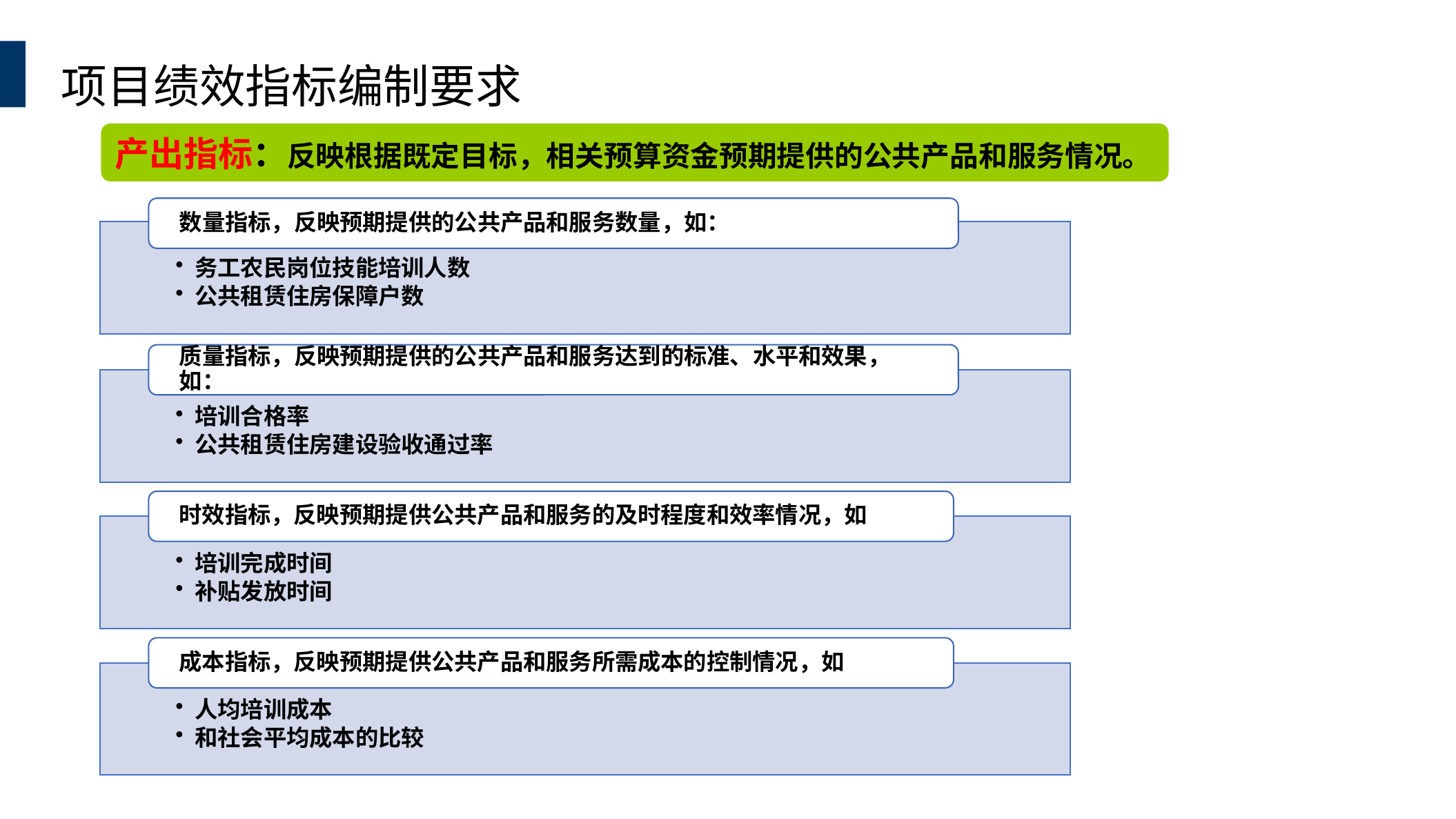

项目绩效指标编制要求
ADD RELATED TITLE WORDS
产出指标：反映根据既定目标，相关预算资金预期提供的公共产品和服务情况。
务工农民岗位技能培训人数
公共租赁住房保障户数
数量指标，反映预期提供的公共产品和服务数量，如：
培训合格率
公共租赁住房建设验收通过率
质量指标，反映预期提供的公共产品和服务达到的标准、水平和效果，如：
培训完成时间
补贴发放时间
时效指标，反映预期提供公共产品和服务的及时程度和效率情况，如
人均培训成本
和社会平均成本的比较
成本指标，反映预期提供公共产品和服务所需成本的控制情况，如